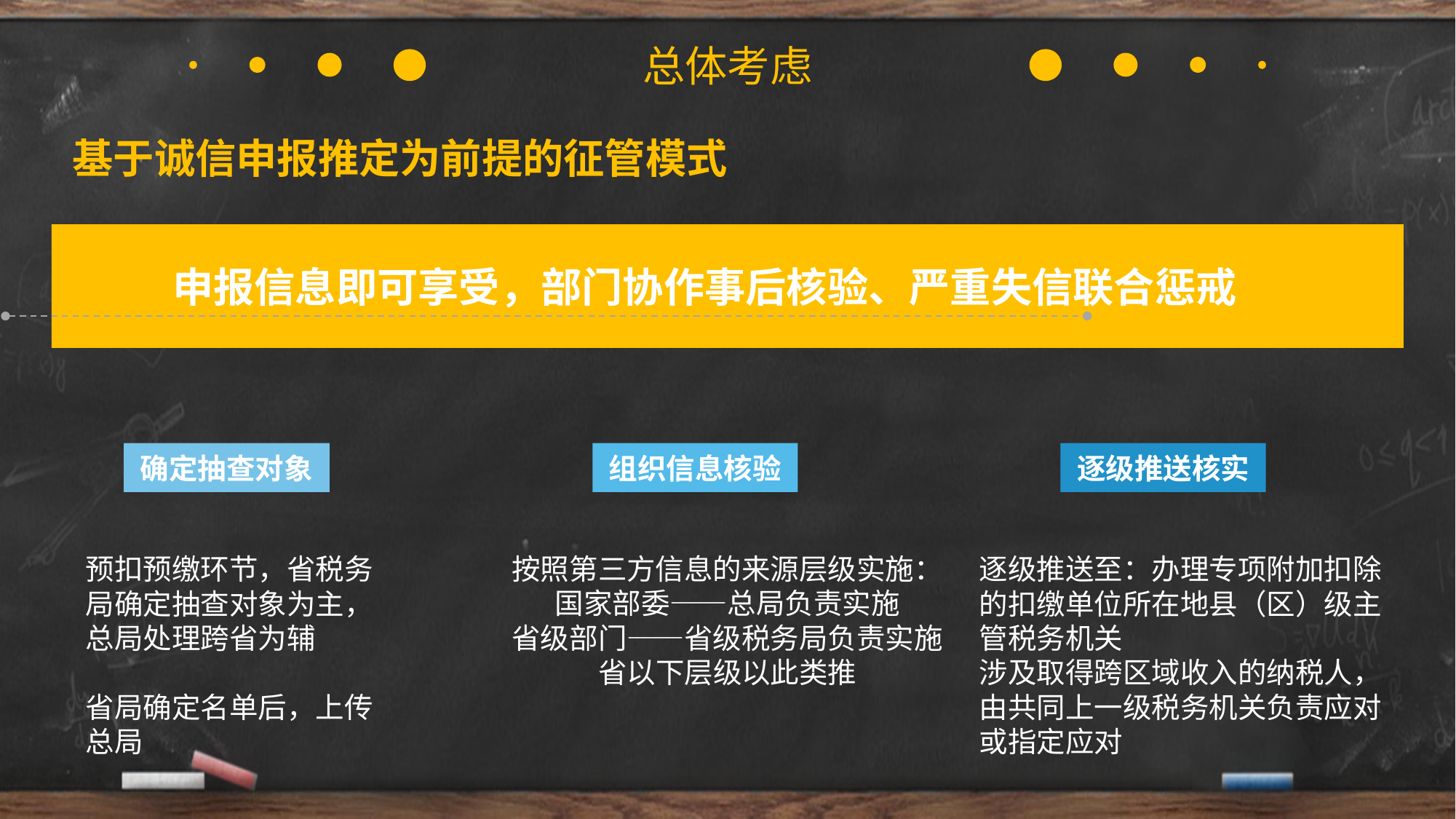

总体考虑

基于诚信申报推定为前提的征管模式

申报信息即可享受，部门协作事后核验、严重失信联合惩戒
确定抽查对象
组织信息核验
逐级推送核实
按照第三方信息的来源层级实施：
国家部委——总局负责实施
省级部门——省级税务局负责实施
省以下层级以此类推
预扣预缴环节，省税务局确定抽查对象为主，总局处理跨省为辅

省局确定名单后，上传总局
逐级推送至：办理专项附加扣除的扣缴单位所在地县（区）级主管税务机关
涉及取得跨区域收入的纳税人，由共同上一级税务机关负责应对或指定应对